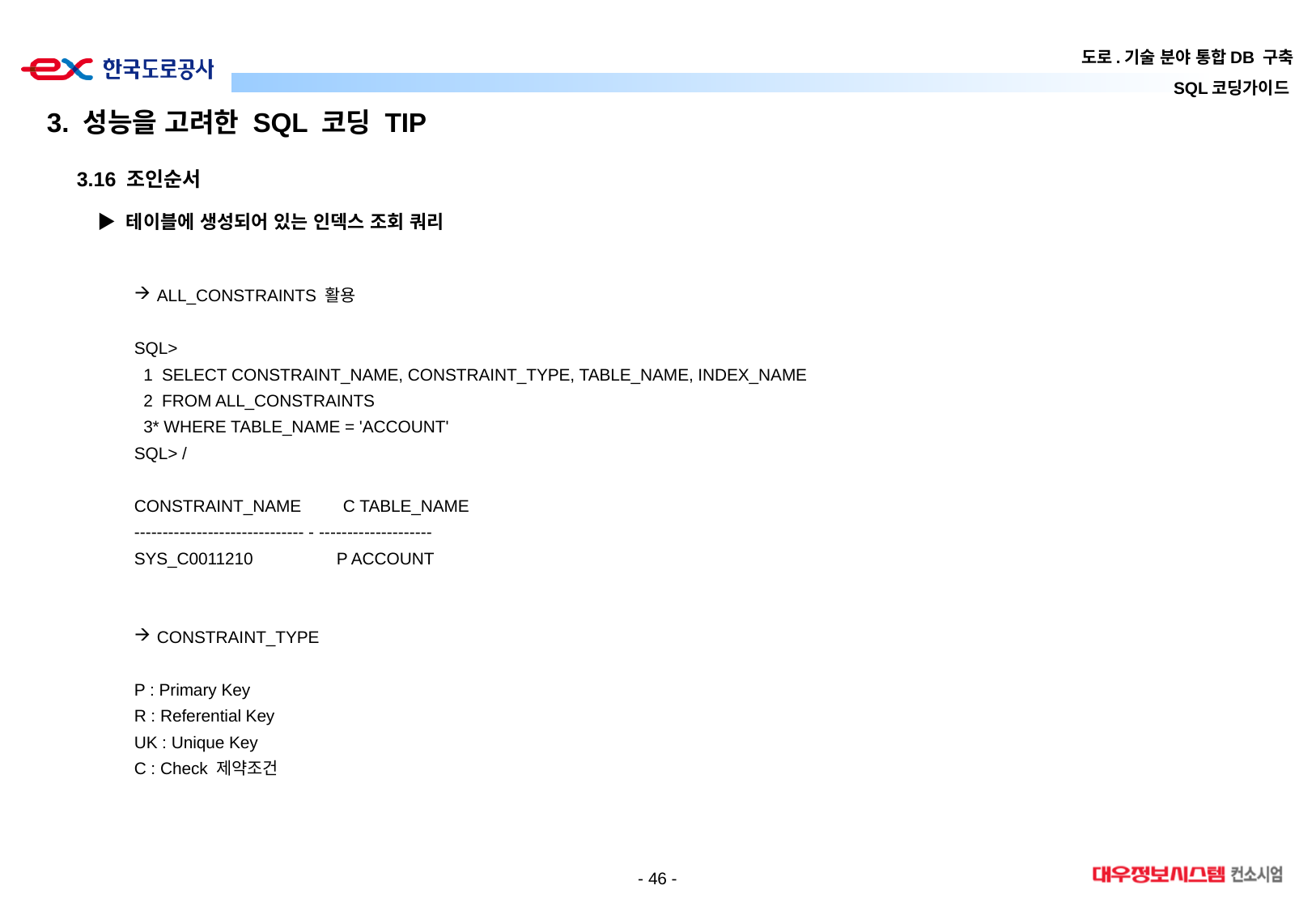

3. 성능을 고려한 SQL 코딩 TIP
3.16 조인순서
▶ 테이블에 생성되어 있는 인덱스 조회 쿼리
ALL_CONSTRAINTS 활용

SQL>
  1  SELECT CONSTRAINT_NAME, CONSTRAINT_TYPE, TABLE_NAME, INDEX_NAME
  2  FROM ALL_CONSTRAINTS
  3* WHERE TABLE_NAME = 'ACCOUNT'
SQL> /

CONSTRAINT_NAME         C TABLE_NAME
------------------------------ - --------------------
SYS_C0011210                  P ACCOUNT

CONSTRAINT_TYPE

P : Primary Key
R : Referential Key
UK : Unique Key
C : Check 제약조건